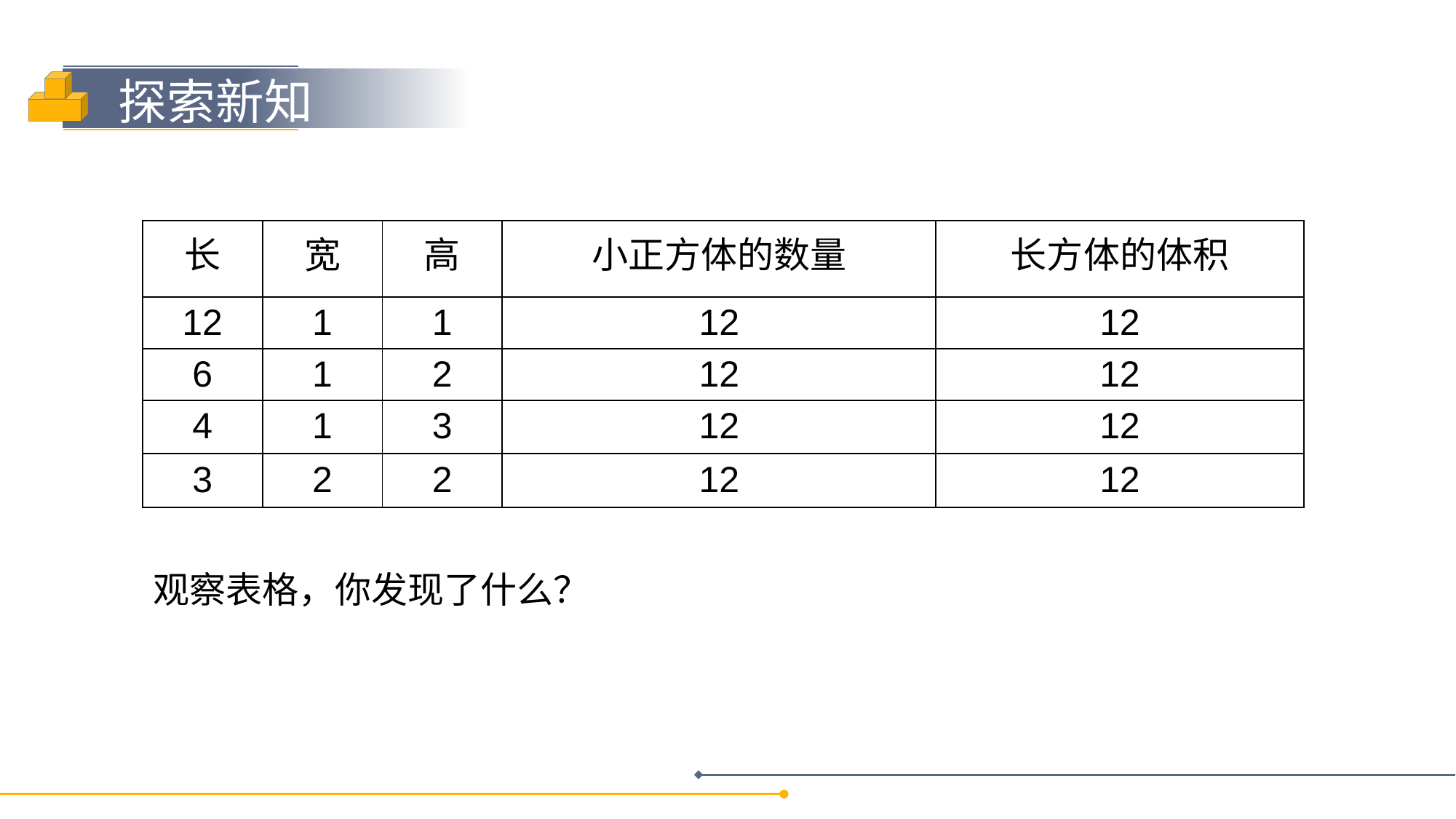

| 长 | 宽 | 高 | 小正方体的数量 | 长方体的体积 |
| --- | --- | --- | --- | --- |
| 12 | 1 | 1 | 12 | 12 |
| 6 | 1 | 2 | 12 | 12 |
| 4 | 1 | 3 | 12 | 12 |
| 3 | 2 | 2 | 12 | 12 |
观察表格，你发现了什么？